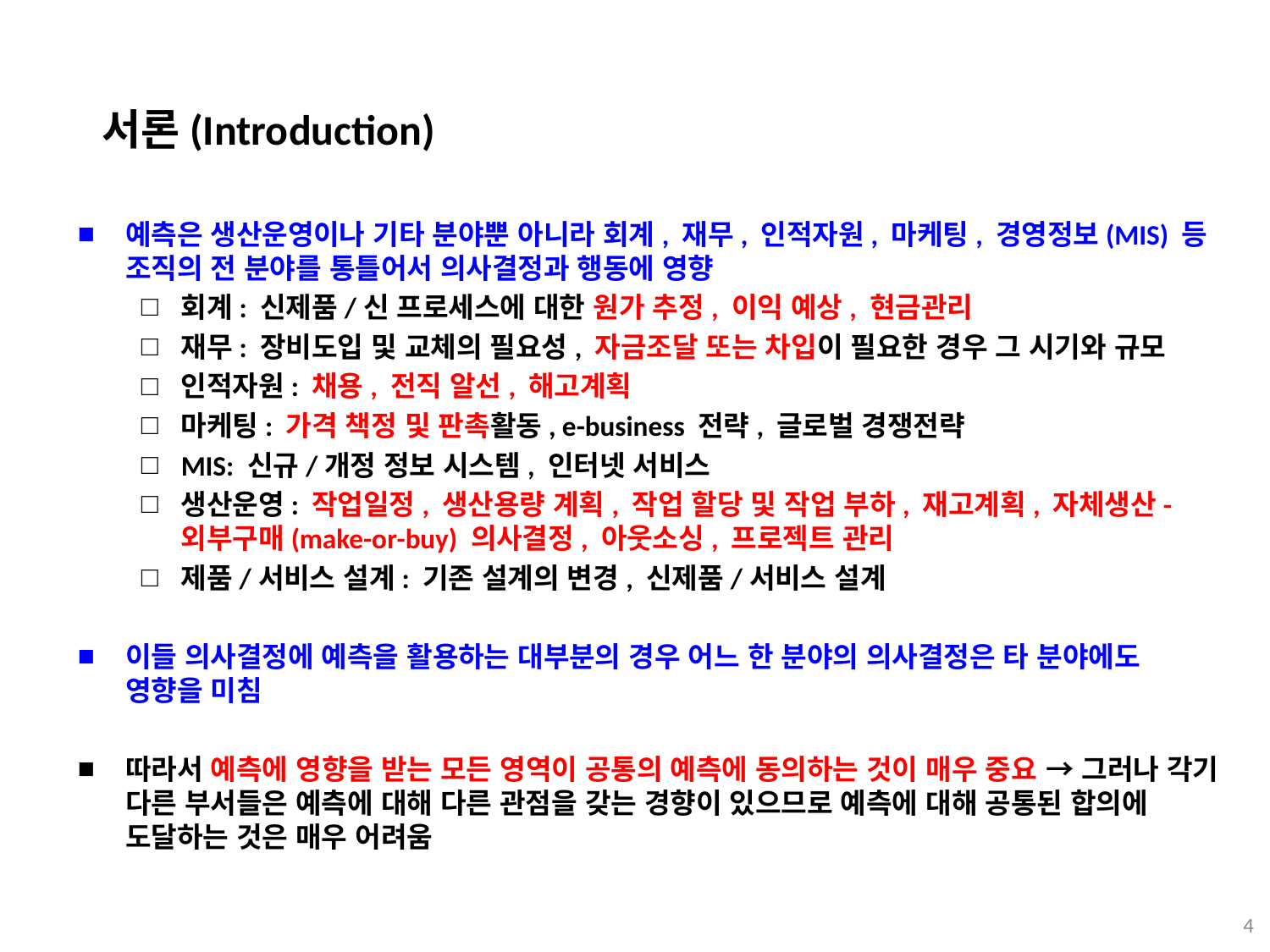

서론(Introduction)
예측은 생산운영이나 기타 분야뿐 아니라 회계, 재무, 인적자원, 마케팅, 경영정보(MIS) 등 조직의 전 분야를 통틀어서 의사결정과 행동에 영향
회계: 신제품/신 프로세스에 대한 원가 추정, 이익 예상, 현금관리
재무: 장비도입 및 교체의 필요성, 자금조달 또는 차입이 필요한 경우 그 시기와 규모
인적자원: 채용, 전직 알선, 해고계획
마케팅: 가격 책정 및 판촉활동, e-business 전략, 글로벌 경쟁전략
MIS: 신규/개정 정보 시스템, 인터넷 서비스
생산운영: 작업일정, 생산용량 계획, 작업 할당 및 작업 부하, 재고계획, 자체생산-외부구매(make-or-buy) 의사결정, 아웃소싱, 프로젝트 관리
제품/서비스 설계: 기존 설계의 변경, 신제품/서비스 설계

이들 의사결정에 예측을 활용하는 대부분의 경우 어느 한 분야의 의사결정은 타 분야에도 영향을 미침

따라서 예측에 영향을 받는 모든 영역이 공통의 예측에 동의하는 것이 매우 중요 → 그러나 각기 다른 부서들은 예측에 대해 다른 관점을 갖는 경향이 있으므로 예측에 대해 공통된 합의에 도달하는 것은 매우 어려움

4